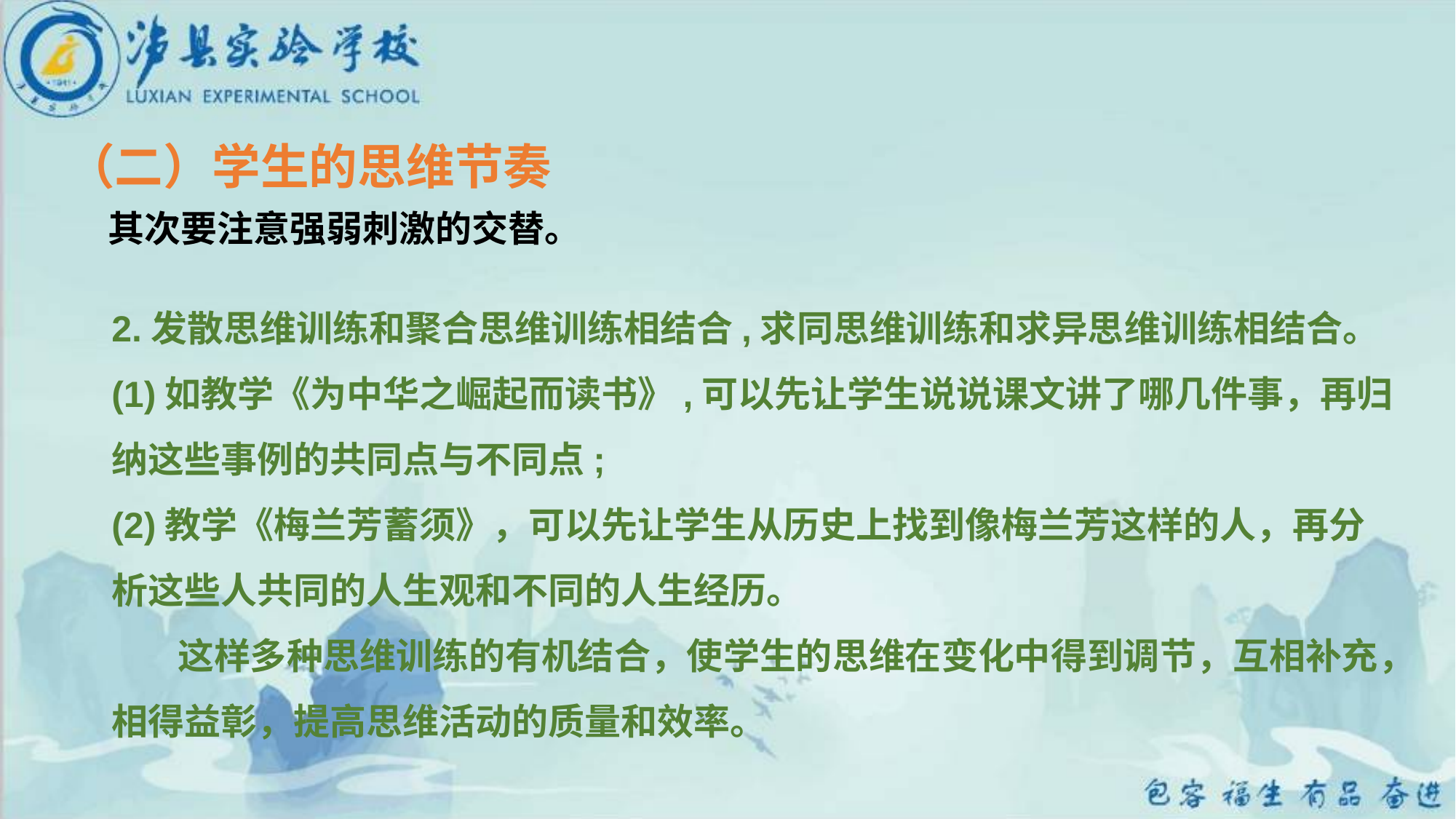

（二）学生的思维节奏
其次要注意强弱刺激的交替。
2.发散思维训练和聚合思维训练相结合,求同思维训练和求异思维训练相结合。
(1)如教学《为中华之崛起而读书》,可以先让学生说说课文讲了哪几件事，再归纳这些事例的共同点与不同点;
(2)教学《梅兰芳蓄须》，可以先让学生从历史上找到像梅兰芳这样的人，再分析这些人共同的人生观和不同的人生经历。
       这样多种思维训练的有机结合，使学生的思维在变化中得到调节，互相补充，相得益彰，提高思维活动的质量和效率。